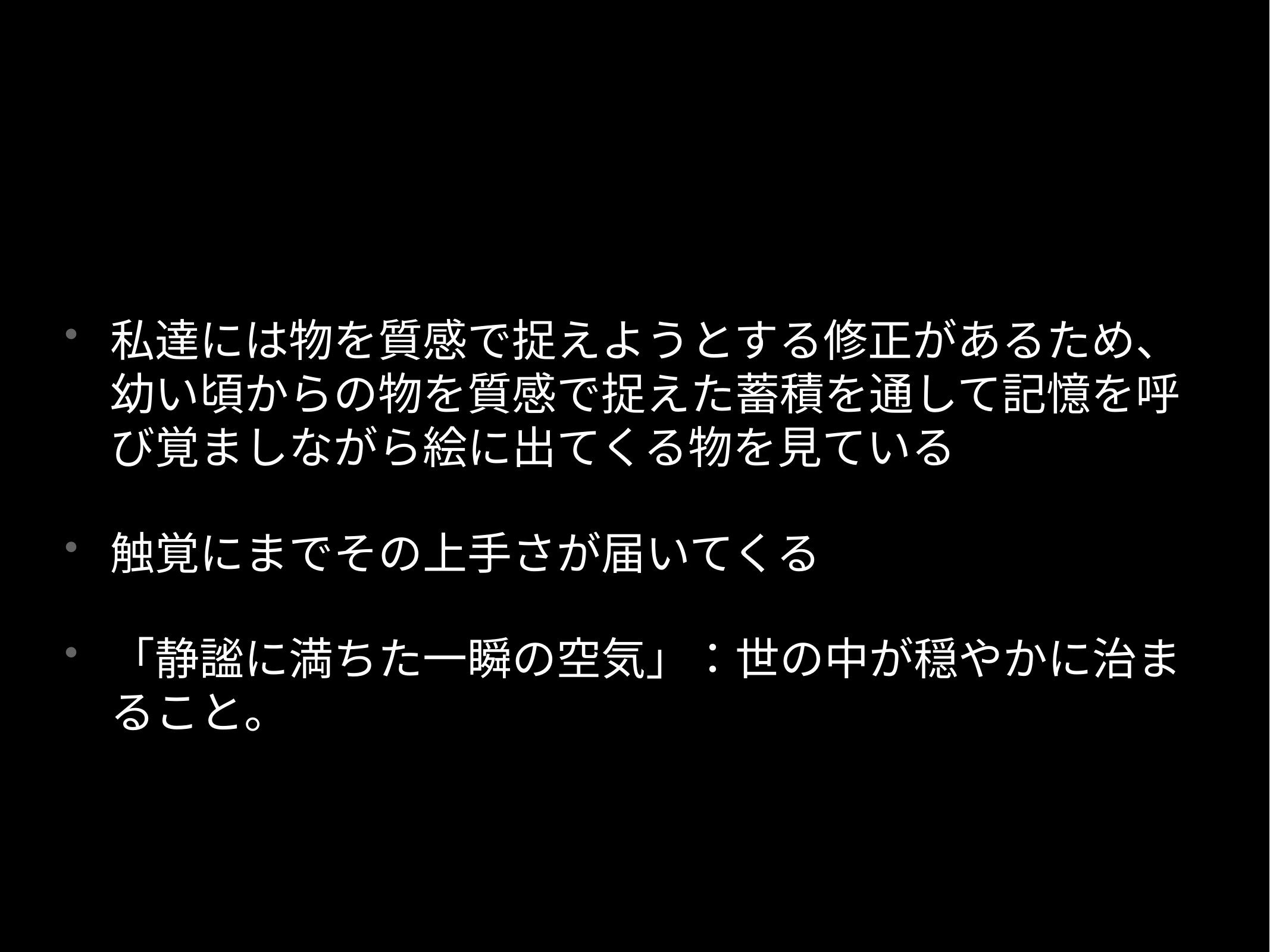

# 質感を表現し、触感を感じさせる
私達には物を質感で捉えようとする修正があるため、幼い頃からの物を質感で捉えた蓄積を通して記憶を呼び覚ましながら絵に出てくる物を見ている
触覚にまでその上手さが届いてくる
「静謐に満ちた一瞬の空気」：世の中が穏やかに治まること。